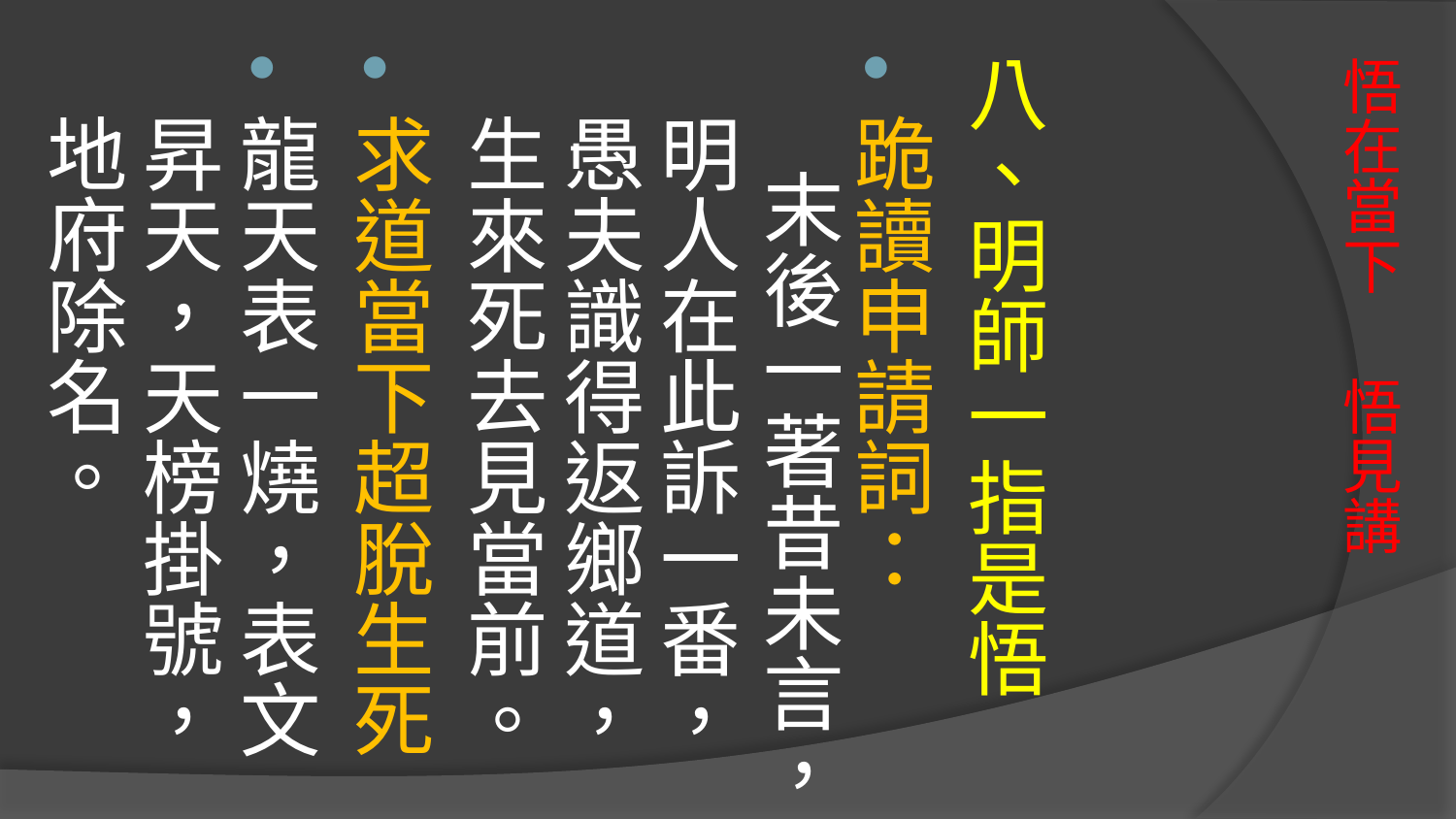

八、明師一指是悟
跪讀申請詞：             末後一著昔未言，明人在此訴一番，愚夫識得返鄉道，生來死去見當前。
求道當下超脫生死
龍天表一燒，表文昇天，天榜掛號，地府除名。
# 悟在當下      悟見講